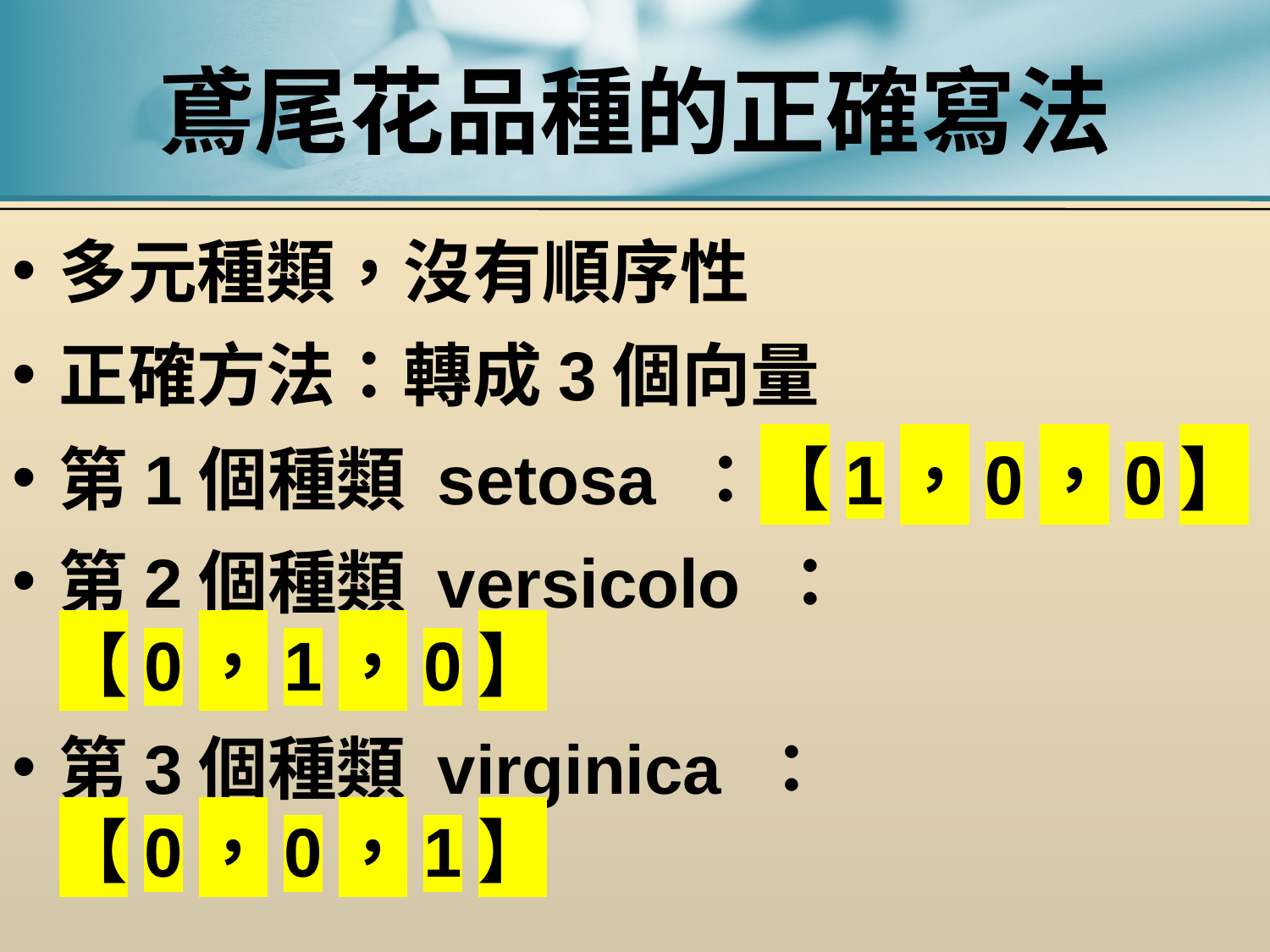

# 鳶尾花品種的正確寫法
多元種類，沒有順序性
正確方法：轉成3個向量
第1個種類 setosa ：【1，0，0】
第2個種類 versicolo ：【0，1，0】
第3個種類 virginica ：【0，0，1】